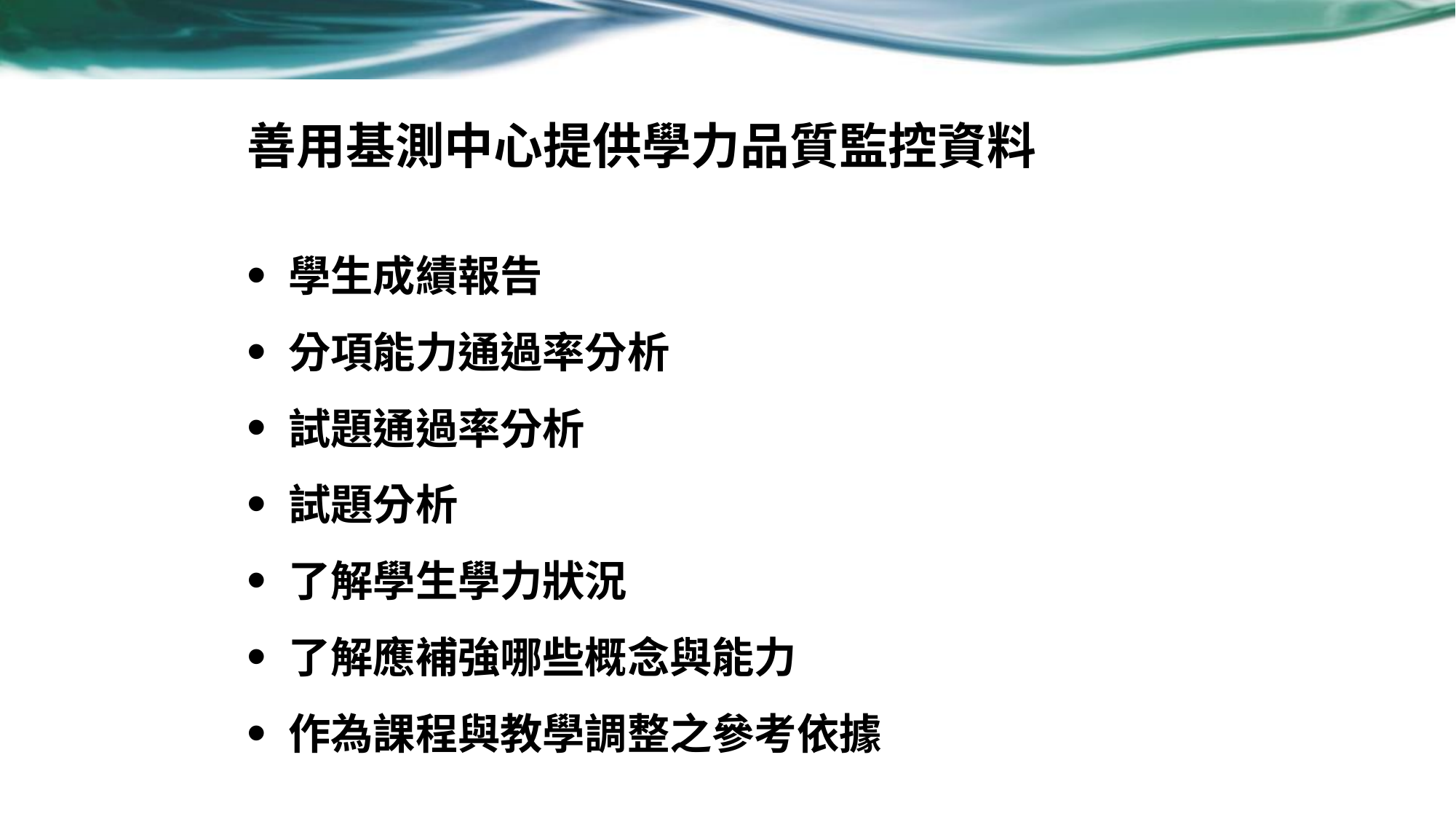

# 善用基測中心提供學力品質監控資料
學生成績報告
分項能力通過率分析
試題通過率分析
試題分析
了解學生學力狀況
了解應補強哪些概念與能力
作為課程與教學調整之參考依據